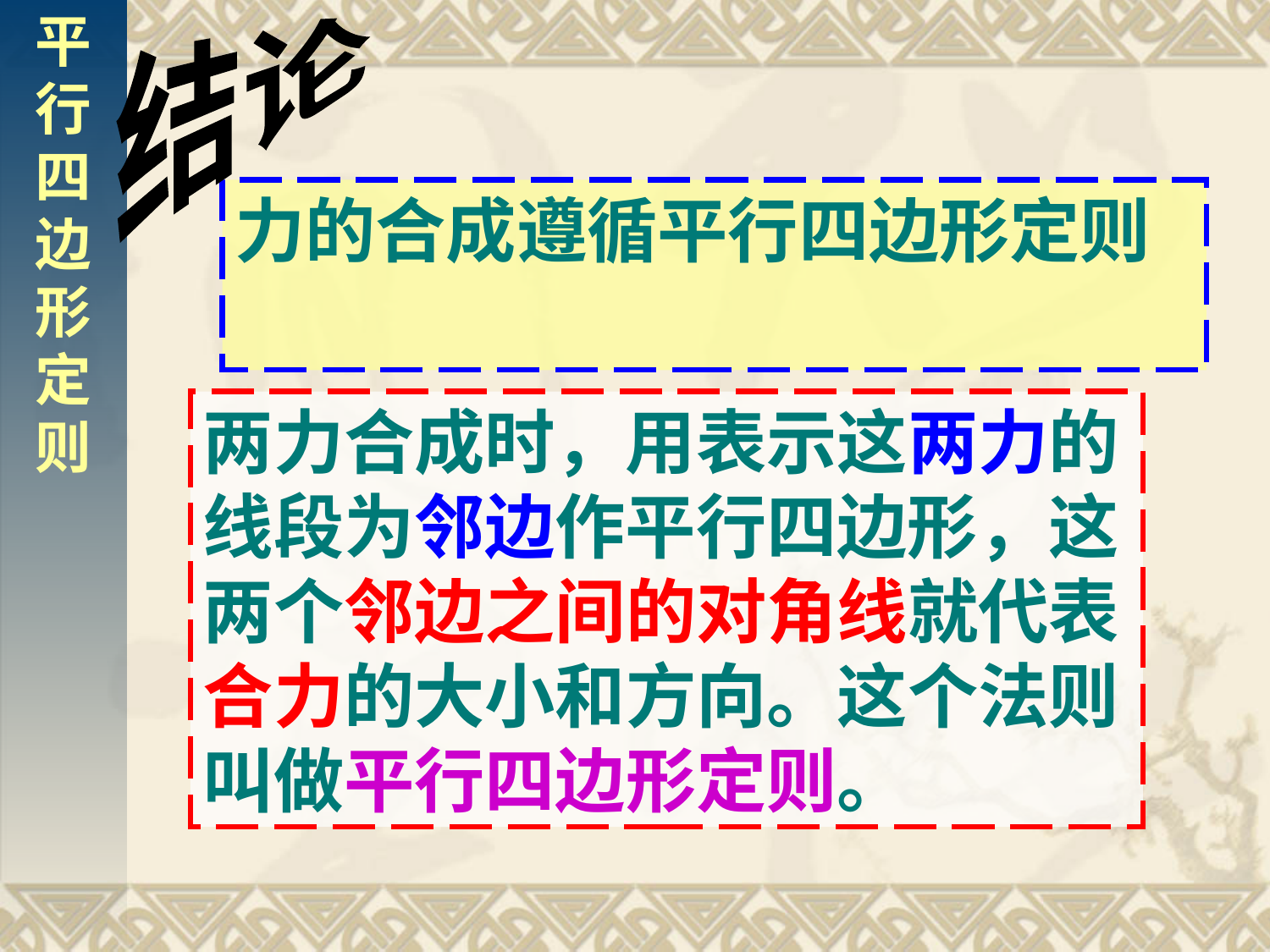

平行四边形定则
结论
力的合成遵循平行四边形定则
两力合成时，用表示这两力的线段为邻边作平行四边形，这两个邻边之间的对角线就代表合力的大小和方向。这个法则叫做平行四边形定则。